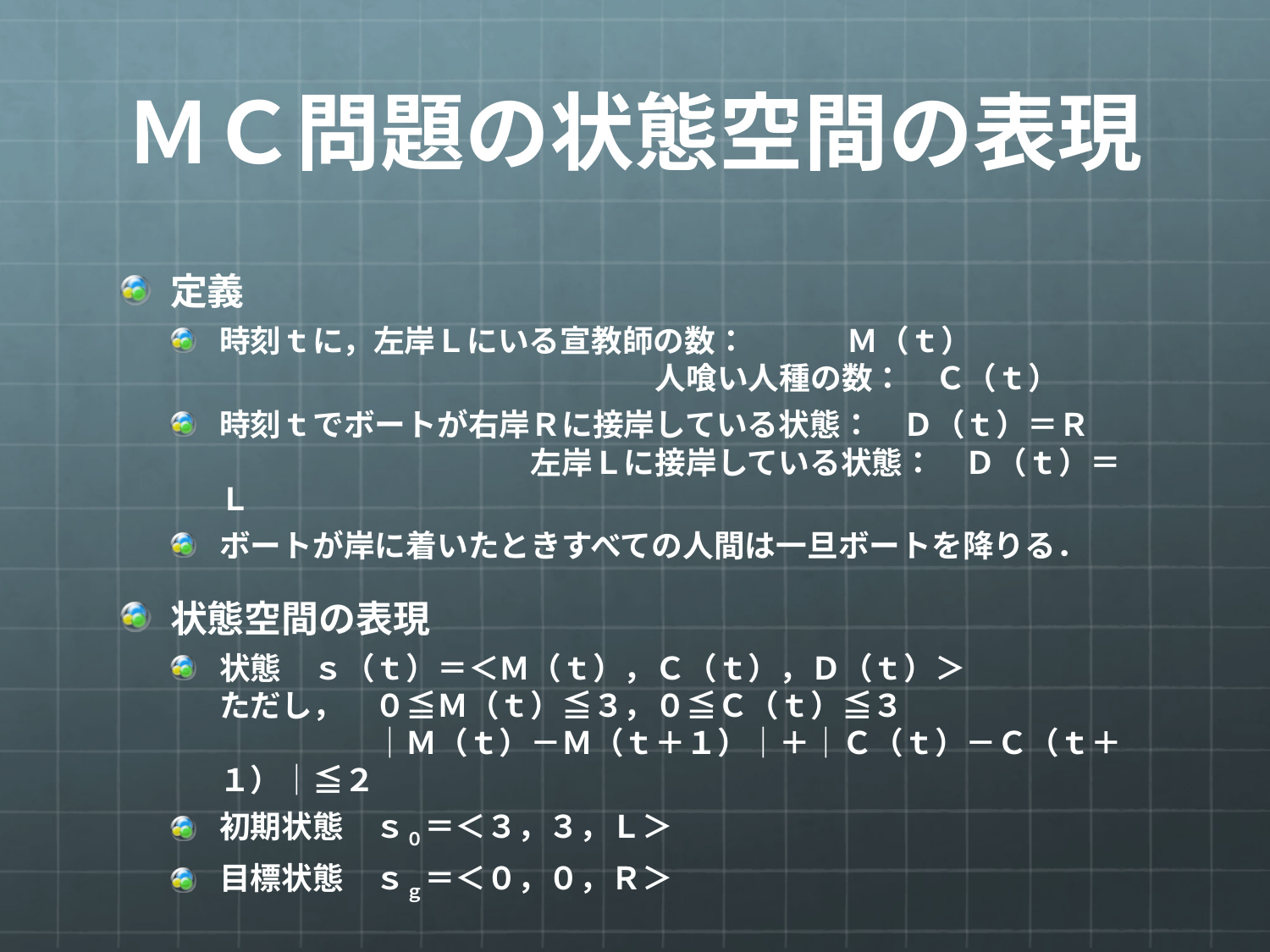

# ＭＣ問題の状態空間の表現
定義
時刻ｔに，左岸Ｌにいる宣教師の数：　　　 Ｍ（ｔ）
　　　　　　　　　　　　　　人喰い人種の数：　Ｃ（ｔ）
時刻ｔでボートが右岸Ｒに接岸している状態：　Ｄ（ｔ）＝Ｒ
　　　　　　　　　　左岸Ｌに接岸している状態：　Ｄ（ｔ）＝Ｌ
ボートが岸に着いたときすべての人間は一旦ボートを降りる．
状態空間の表現
状態　ｓ（ｔ）＝＜Ｍ（ｔ），Ｃ（ｔ），Ｄ（ｔ）＞
ただし，　０≦Ｍ（ｔ）≦３，０≦Ｃ（ｔ）≦３
　　　　　｜Ｍ（ｔ）－Ｍ（ｔ＋１）｜＋｜Ｃ（ｔ）－Ｃ（ｔ＋１）｜≦２
初期状態　ｓ０＝＜３，３，Ｌ＞
目標状態　ｓｇ＝＜０，０，Ｒ＞